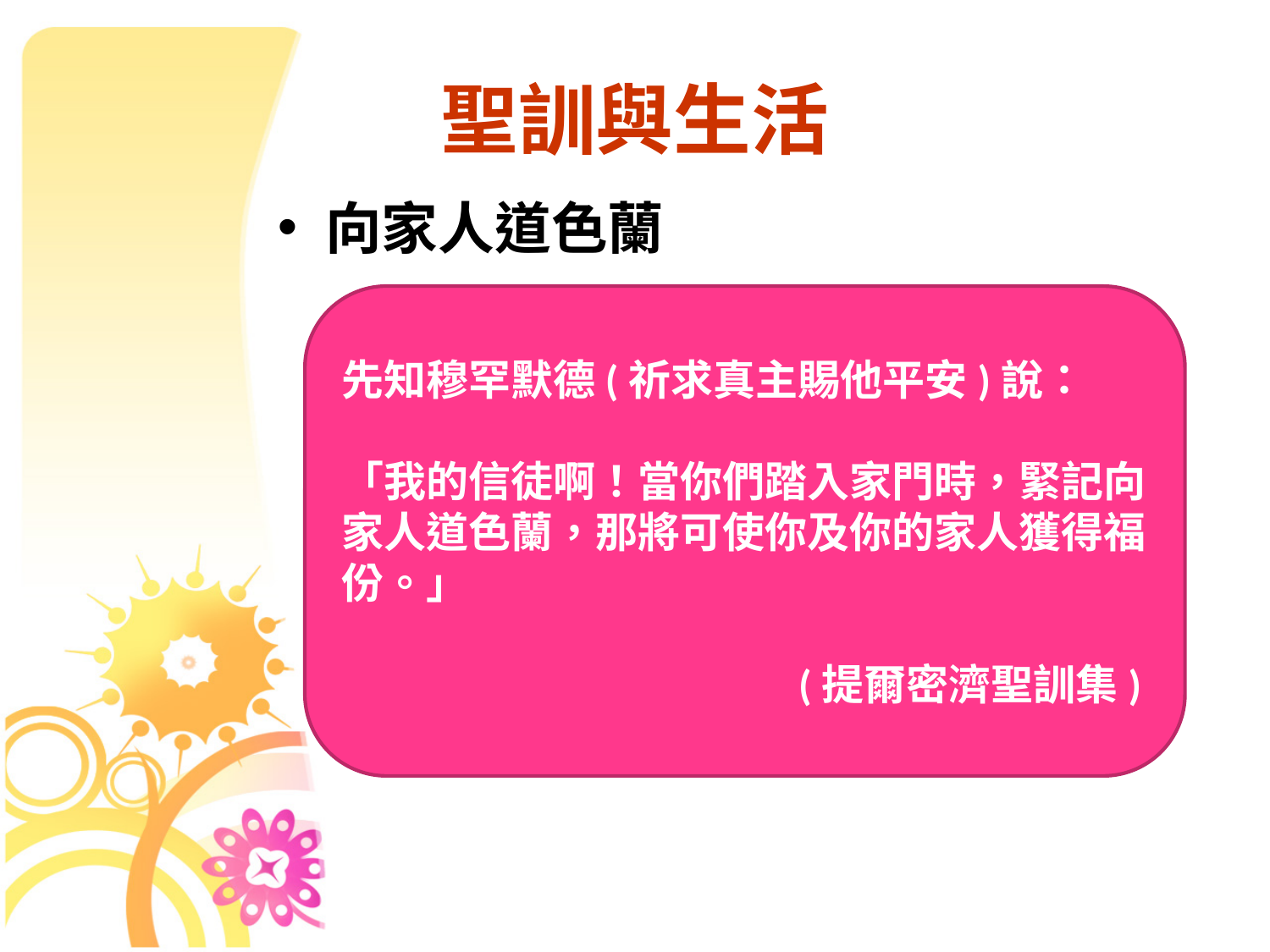

# 聖訓與生活
向家人道色蘭
先知穆罕默德(祈求真主賜他平安)說：

「我的信徒啊！當你們踏入家門時，緊記向家人道色蘭，那將可使你及你的家人獲得福份。」

                                                (提爾密濟聖訓集)